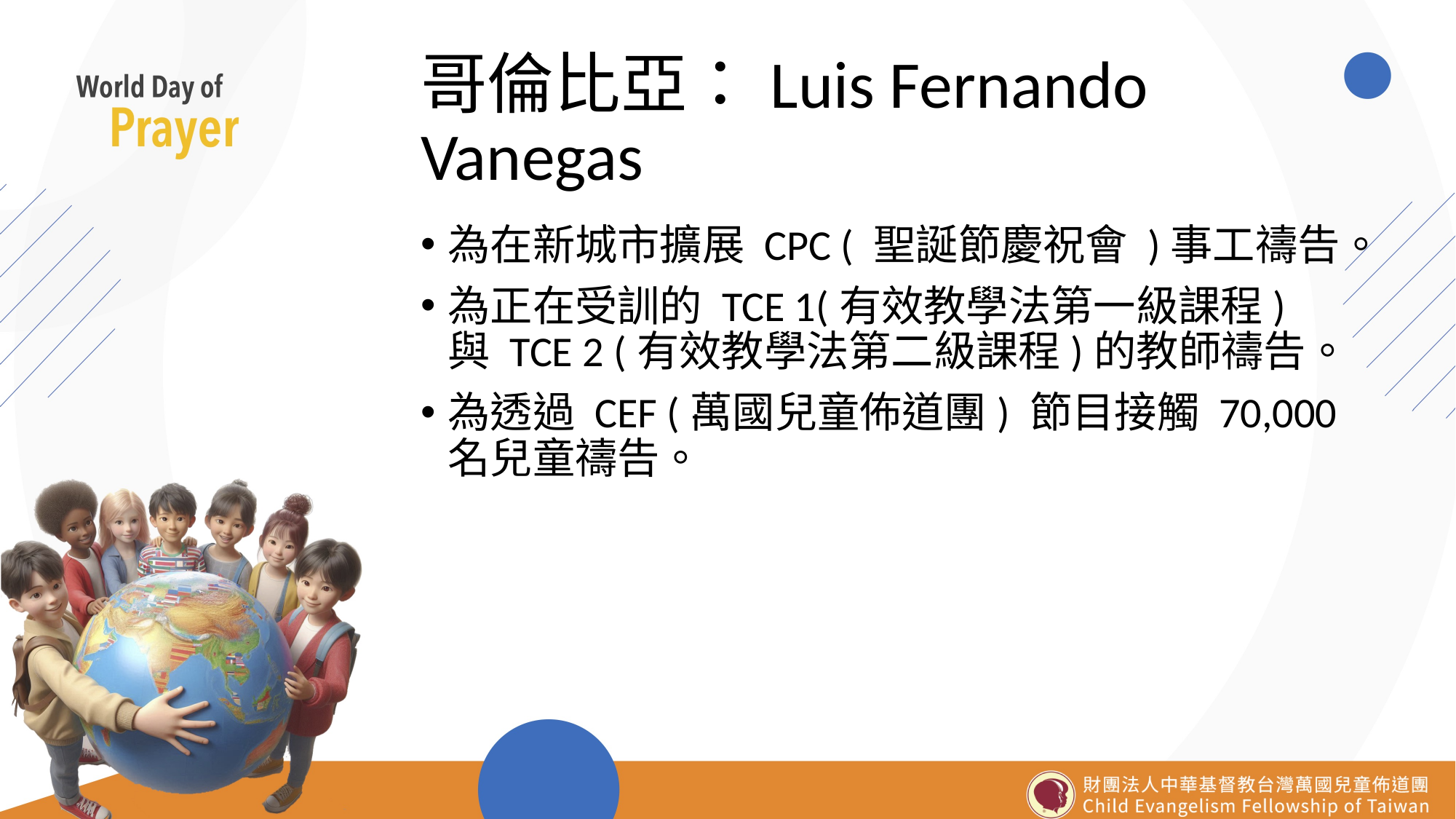

# 哥倫比亞：Luis Fernando Vanegas
為在新城市擴展 CPC ( 聖誕節慶祝會 )事工禱告。
為正在受訓的 TCE 1(有效教學法第一級課程) 與 TCE 2 (有效教學法第二級課程)的教師禱告。
為透過 CEF (萬國兒童佈道團) 節目接觸 70,000 名兒童禱告。